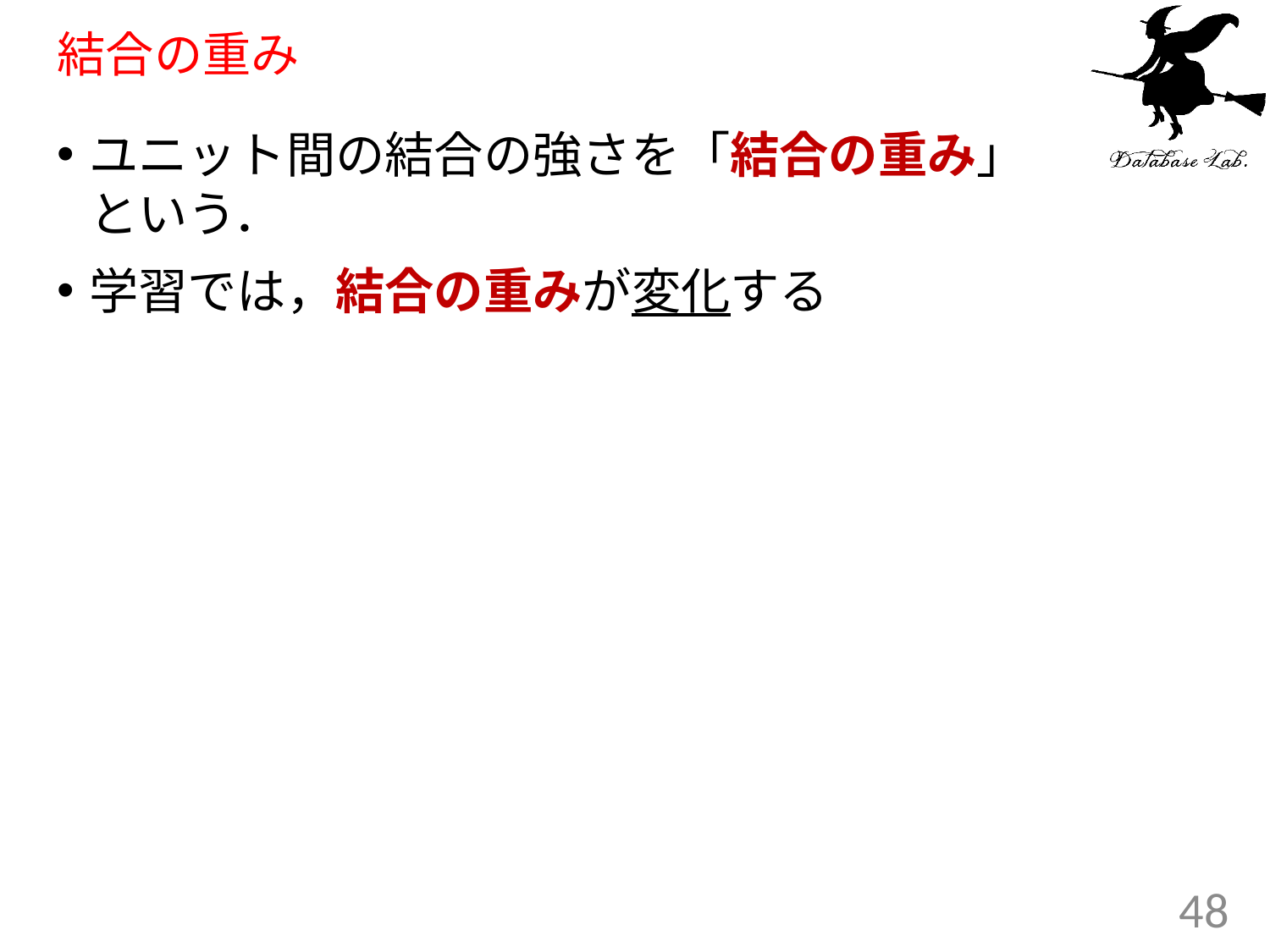

# 結合の重み
ユニット間の結合の強さを「結合の重み」という．
学習では，結合の重みが変化する
48